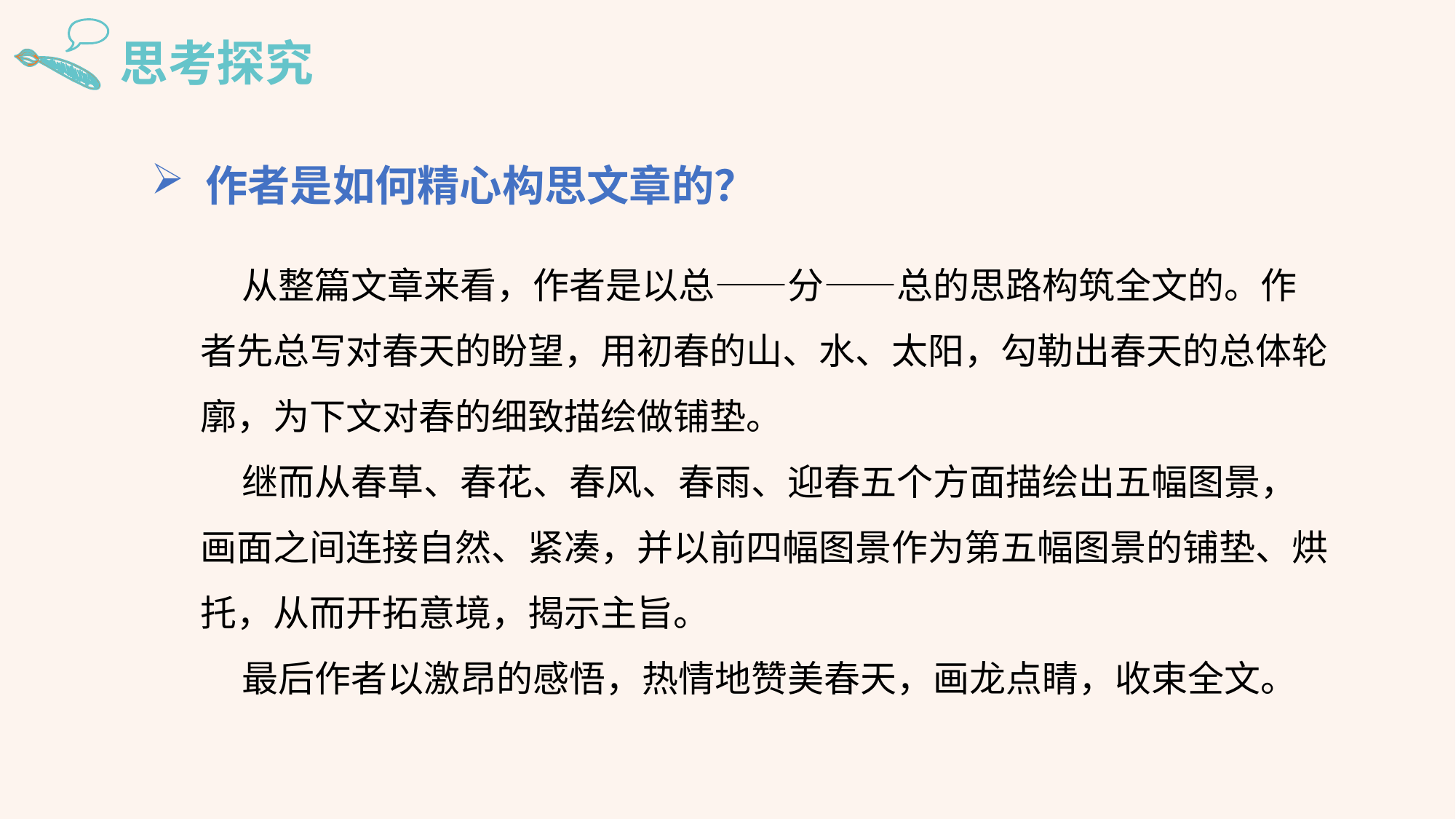

思考探究

作者是如何精心构思文章的？
    从整篇文章来看，作者是以总——分——总的思路构筑全文的。作者先总写对春天的盼望，用初春的山、水、太阳，勾勒出春天的总体轮廓，为下文对春的细致描绘做铺垫。
    继而从春草、春花、春风、春雨、迎春五个方面描绘出五幅图景，画面之间连接自然、紧凑，并以前四幅图景作为第五幅图景的铺垫、烘托，从而开拓意境，揭示主旨。
    最后作者以激昂的感悟，热情地赞美春天，画龙点睛，收束全文。